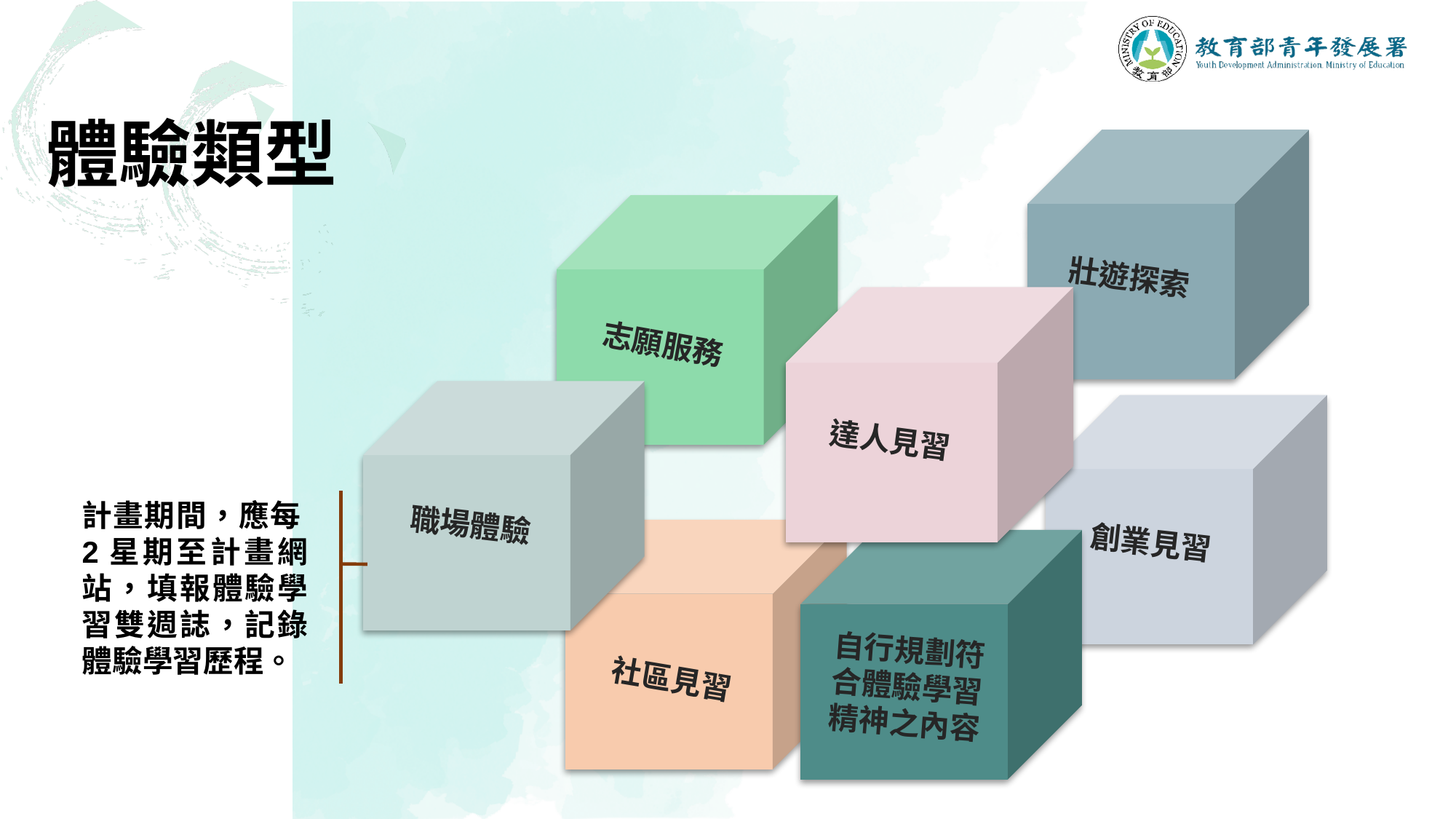

體驗類型

壯遊探索
志願服務
達人見習
職場體驗
創業見習
自行規劃符合體驗學習精神之內容
社區見習
計畫期間，應每2星期至計畫網站，填報體驗學習雙週誌，記錄體驗學習歷程。